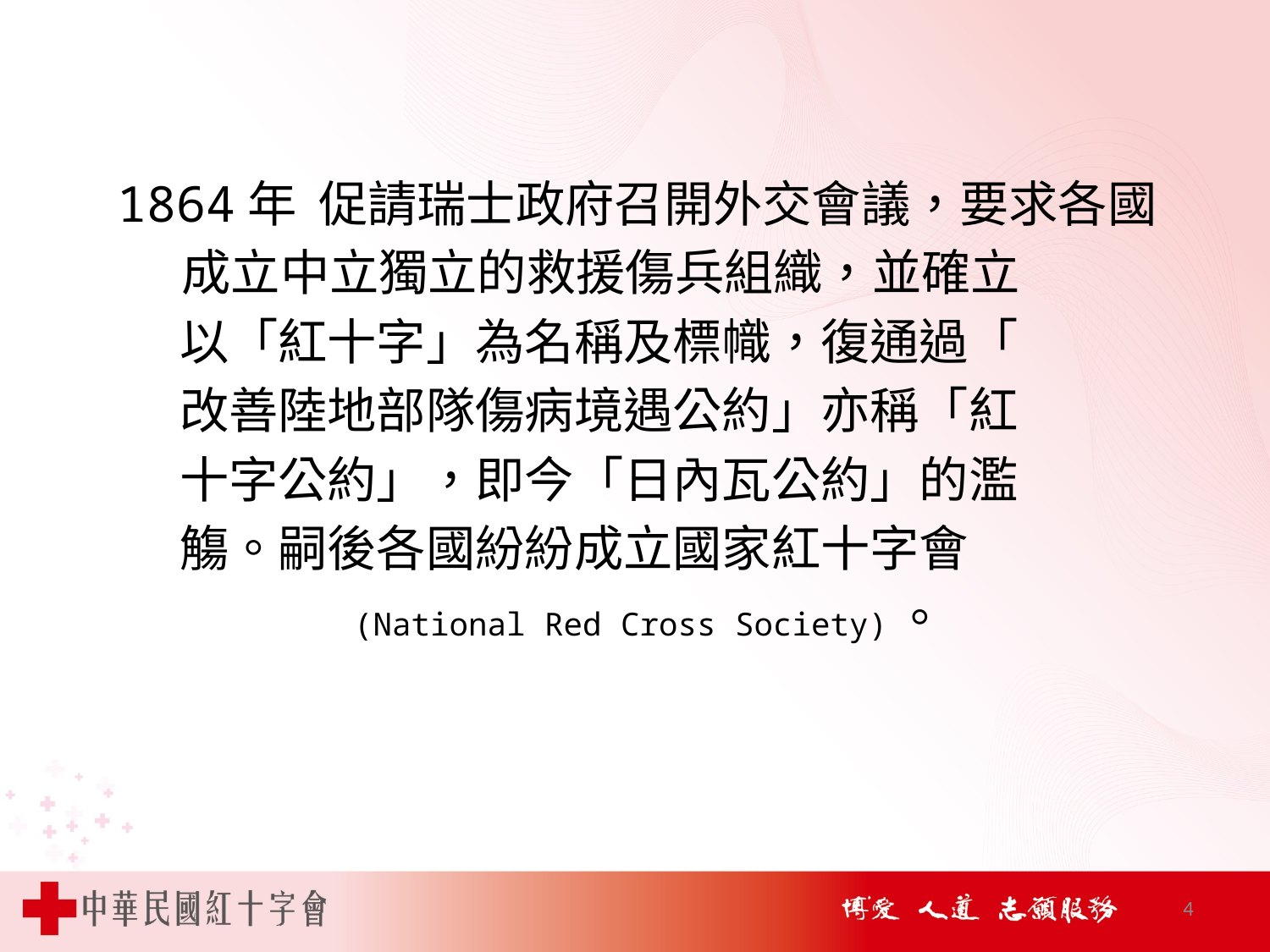

1864年  促請瑞士政府召開外交會議，要求各國
          成立中立獨立的救援傷兵組織，並確立
          以「紅十字」為名稱及標幟，復通過「
          改善陸地部隊傷病境遇公約」亦稱「紅
          十字公約」，即今「日內瓦公約」的濫
          觴。嗣後各國紛紛成立國家紅十字會
          (National Red Cross Society)。

4